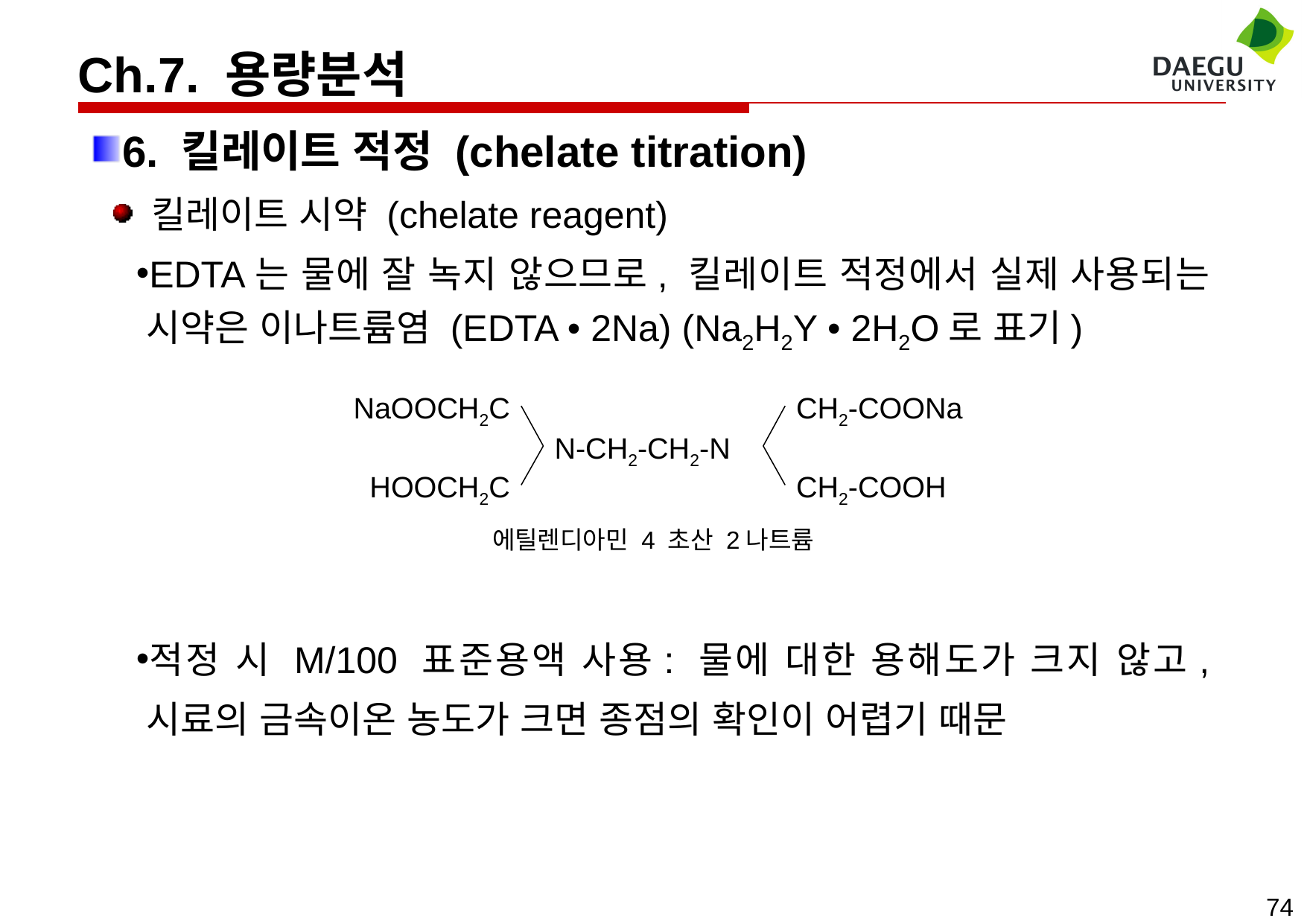

Ch.7. 용량분석
6. 킬레이트 적정 (chelate titration)
 킬레이트 시약 (chelate reagent)
EDTA는 물에 잘 녹지 않으므로, 킬레이트 적정에서 실제 사용되는 시약은 이나트륨염 (EDTA • 2Na) (Na2H2Y • 2H2O로 표기)

적정 시 M/100 표준용액 사용: 물에 대한 용해도가 크지 않고, 시료의 금속이온 농도가 크면 종점의 확인이 어렵기 때문

NaOOCH2C
CH2-COONa
N-CH2-CH2-N
HOOCH2C
CH2-COOH
에틸렌디아민 4 초산 2나트륨
74